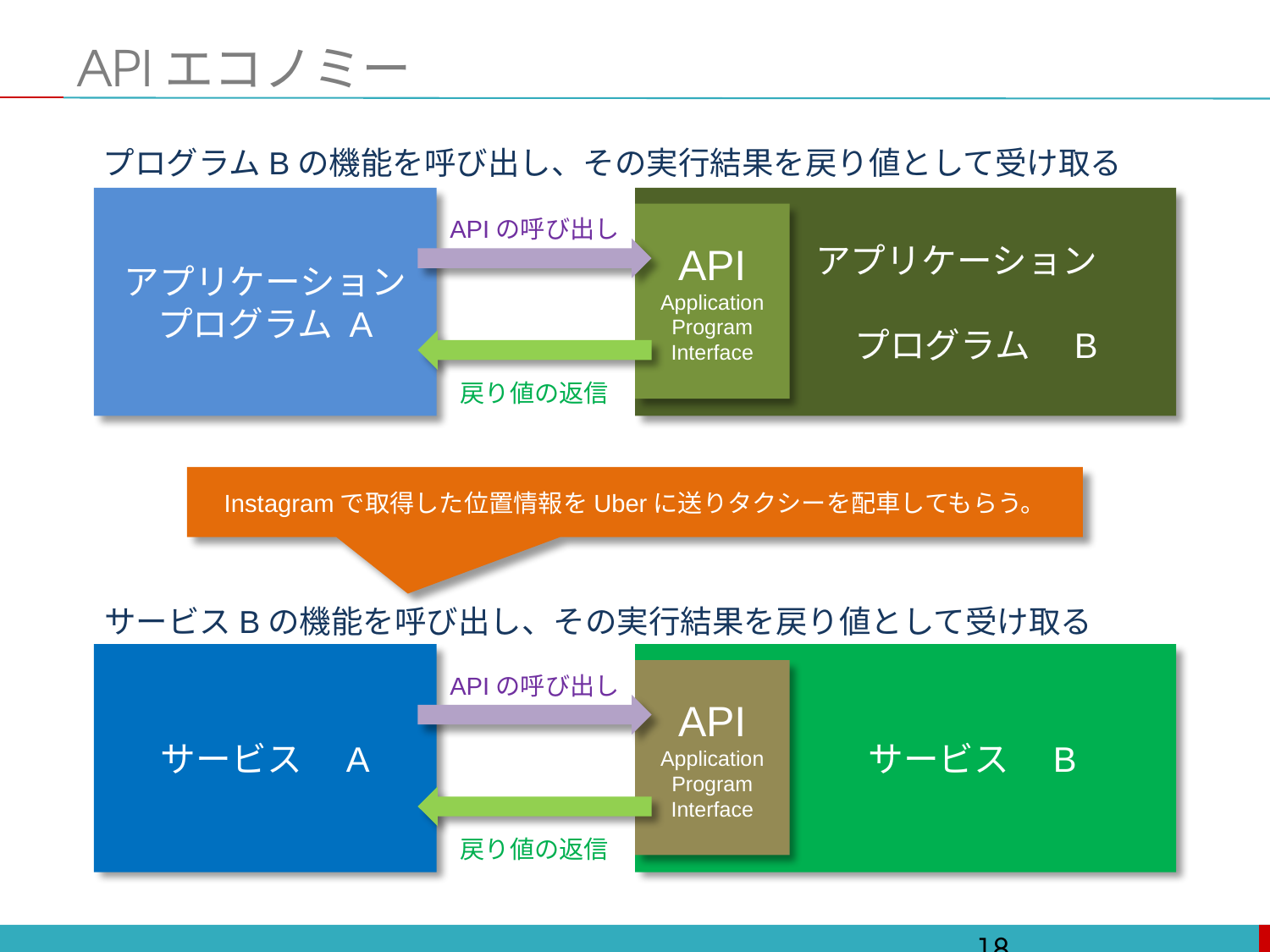

# APIエコノミー
プログラムBの機能を呼び出し、その実行結果を戻り値として受け取る
アプリケーション
プログラム A
　　　　   アプリケーション
　　　　プログラム　B
API
Application
Program
Interface
APIの呼び出し

戻り値の返信
Instagramで取得した位置情報をUberに送りタクシーを配車してもらう。
サービスBの機能を呼び出し、その実行結果を戻り値として受け取る
サービス　A
                サービス　B
API
Application
Program
Interface
APIの呼び出し

戻り値の返信
18